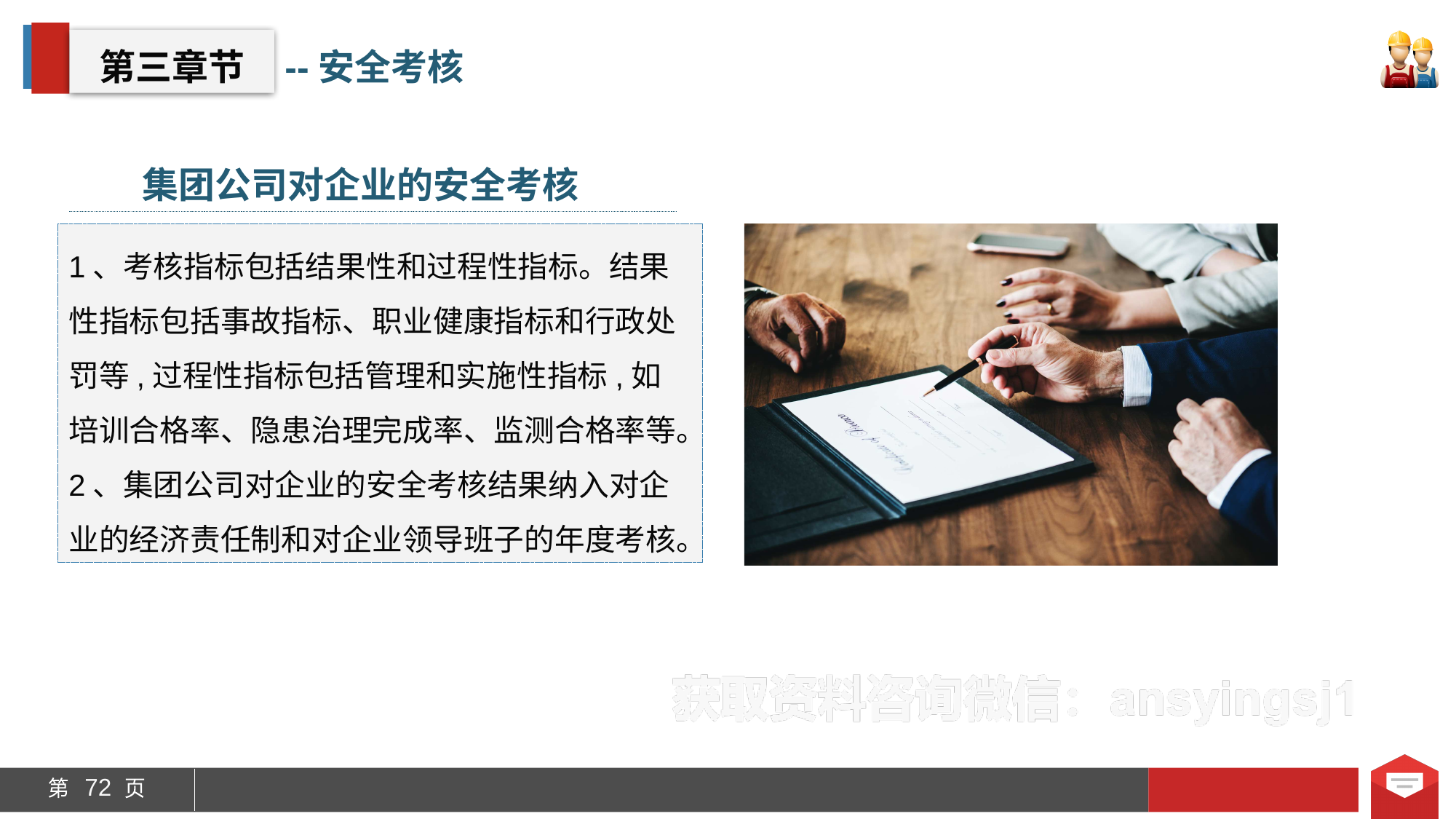

第三章节
--安全考核
集团公司对企业的安全考核
1、考核指标包括结果性和过程性指标。结果性指标包括事故指标、职业健康指标和行政处罚等,过程性指标包括管理和实施性指标,如培训合格率、隐患治理完成率、监测合格率等。2、集团公司对企业的安全考核结果纳入对企业的经济责任制和对企业领导班子的年度考核。